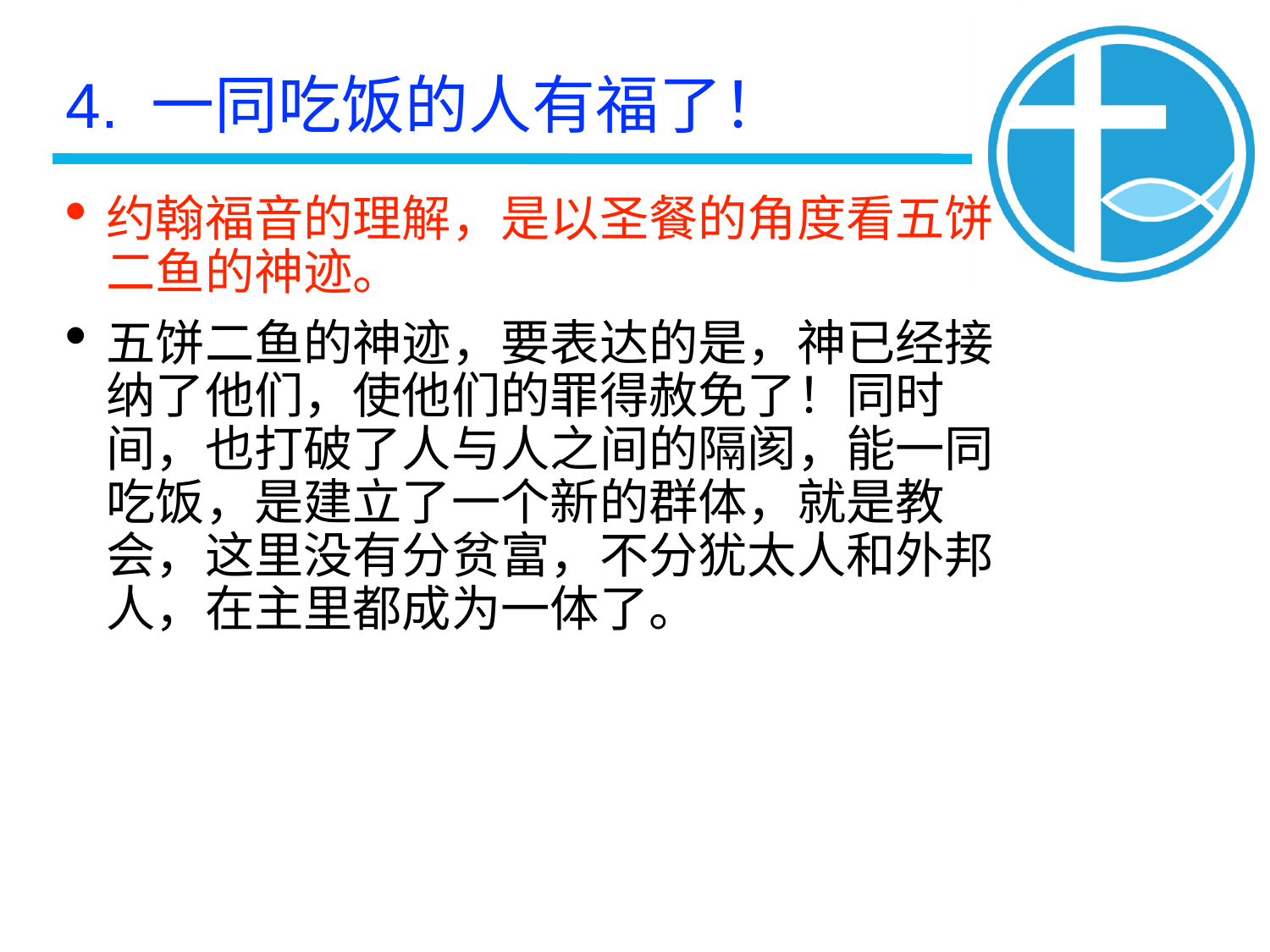

4. 一同吃饭的人有福了！
约翰福音的理解，是以圣餐的角度看五饼二鱼的神迹。
五饼二鱼的神迹，要表达的是，神已经接纳了他们，使他们的罪得赦免了！同时间，也打破了人与人之间的隔阂，能一同吃饭，是建立了一个新的群体，就是教会，这里没有分贫富，不分犹太人和外邦人，在主里都成为一体了。